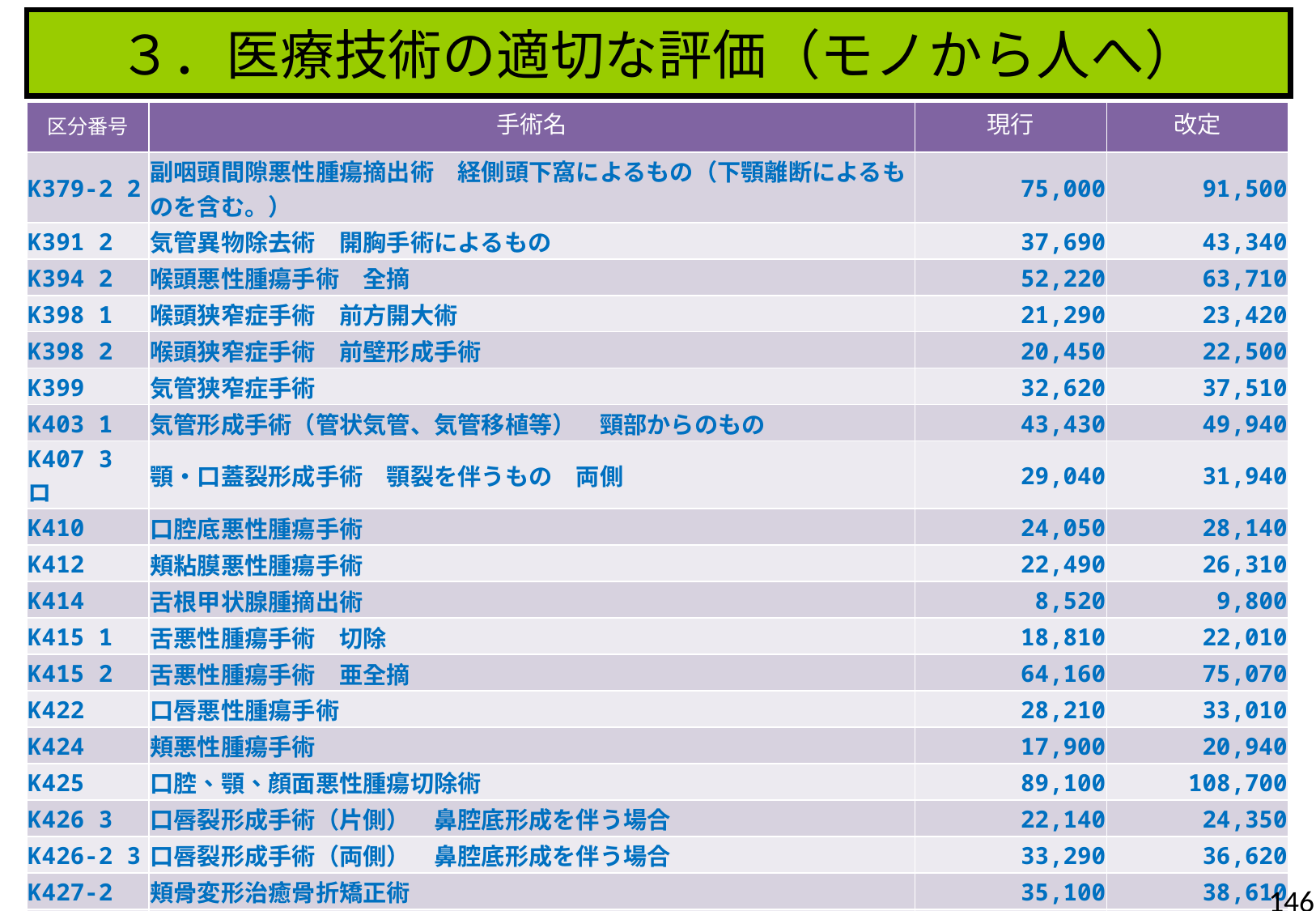

３．医療技術の適切な評価（モノから人へ）
| 区分番号 | 手術名 | 現行 | 改定 |
| --- | --- | --- | --- |
| K379-2 2 | 副咽頭間隙悪性腫瘍摘出術　経側頭下窩によるもの（下顎離断によるものを含む。） | 75,000 | 91,500 |
| K391 2 | 気管異物除去術　開胸手術によるもの | 37,690 | 43,340 |
| K394 2 | 喉頭悪性腫瘍手術　全摘 | 52,220 | 63,710 |
| K398 1 | 喉頭狭窄症手術　前方開大術 | 21,290 | 23,420 |
| K398 2 | 喉頭狭窄症手術　前壁形成手術 | 20,450 | 22,500 |
| K399 | 気管狭窄症手術 | 32,620 | 37,510 |
| K403 1 | 気管形成手術（管状気管、気管移植等）　頸部からのもの | 43,430 | 49,940 |
| K407 3 ロ | 顎・口蓋裂形成手術　顎裂を伴うもの　両側 | 29,040 | 31,940 |
| K410 | 口腔底悪性腫瘍手術 | 24,050 | 28,140 |
| K412 | 頬粘膜悪性腫瘍手術 | 22,490 | 26,310 |
| K414 | 舌根甲状腺腫摘出術 | 8,520 | 9,800 |
| K415 1 | 舌悪性腫瘍手術　切除 | 18,810 | 22,010 |
| K415 2 | 舌悪性腫瘍手術　亜全摘 | 64,160 | 75,070 |
| K422 | 口唇悪性腫瘍手術 | 28,210 | 33,010 |
| K424 | 頬悪性腫瘍手術 | 17,900 | 20,940 |
| K425 | 口腔、顎、顔面悪性腫瘍切除術 | 89,100 | 108,700 |
| K426 3 | 口唇裂形成手術（片側）　鼻腔底形成を伴う場合 | 22,140 | 24,350 |
| K426-2 3 | 口唇裂形成手術（両側）　鼻腔底形成を伴う場合 | 33,290 | 36,620 |
| K427-2 | 頬骨変形治癒骨折矯正術 | 35,100 | 38,610 |
| K429 2 | 下顎骨折観血的手術　両側 | 24,840 | 27,320 |
146